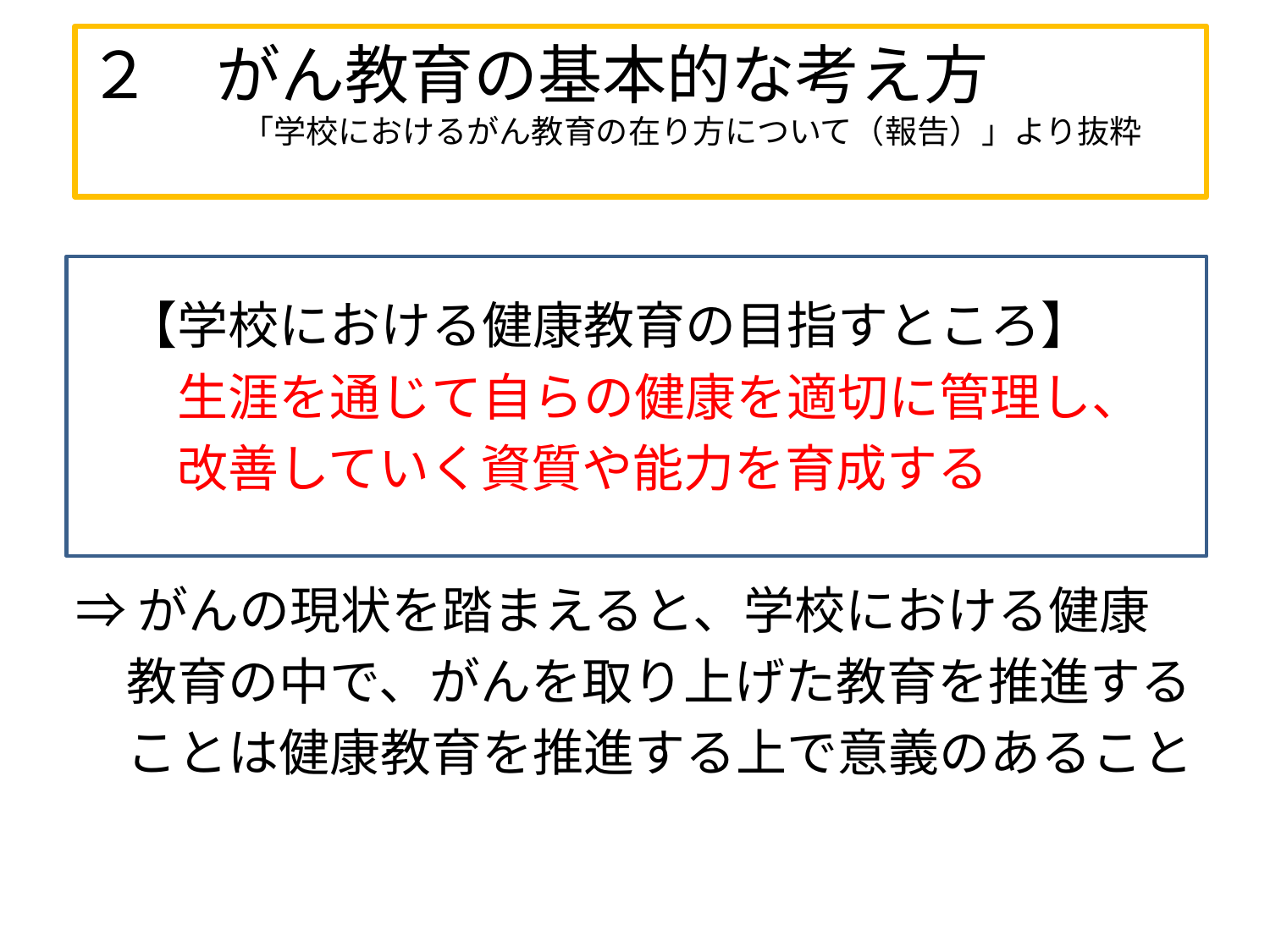

# ２　がん教育の基本的な考え方 　　　　　　　　　　　　　「学校におけるがん教育の在り方について（報告）」より抜粋

　【学校における健康教育の目指すところ】
　　生涯を通じて自らの健康を適切に管理し、
　　改善していく資質や能力を育成する

⇒がんの現状を踏まえると、学校における健康
　教育の中で、がんを取り上げた教育を推進する
　ことは健康教育を推進する上で意義のあること